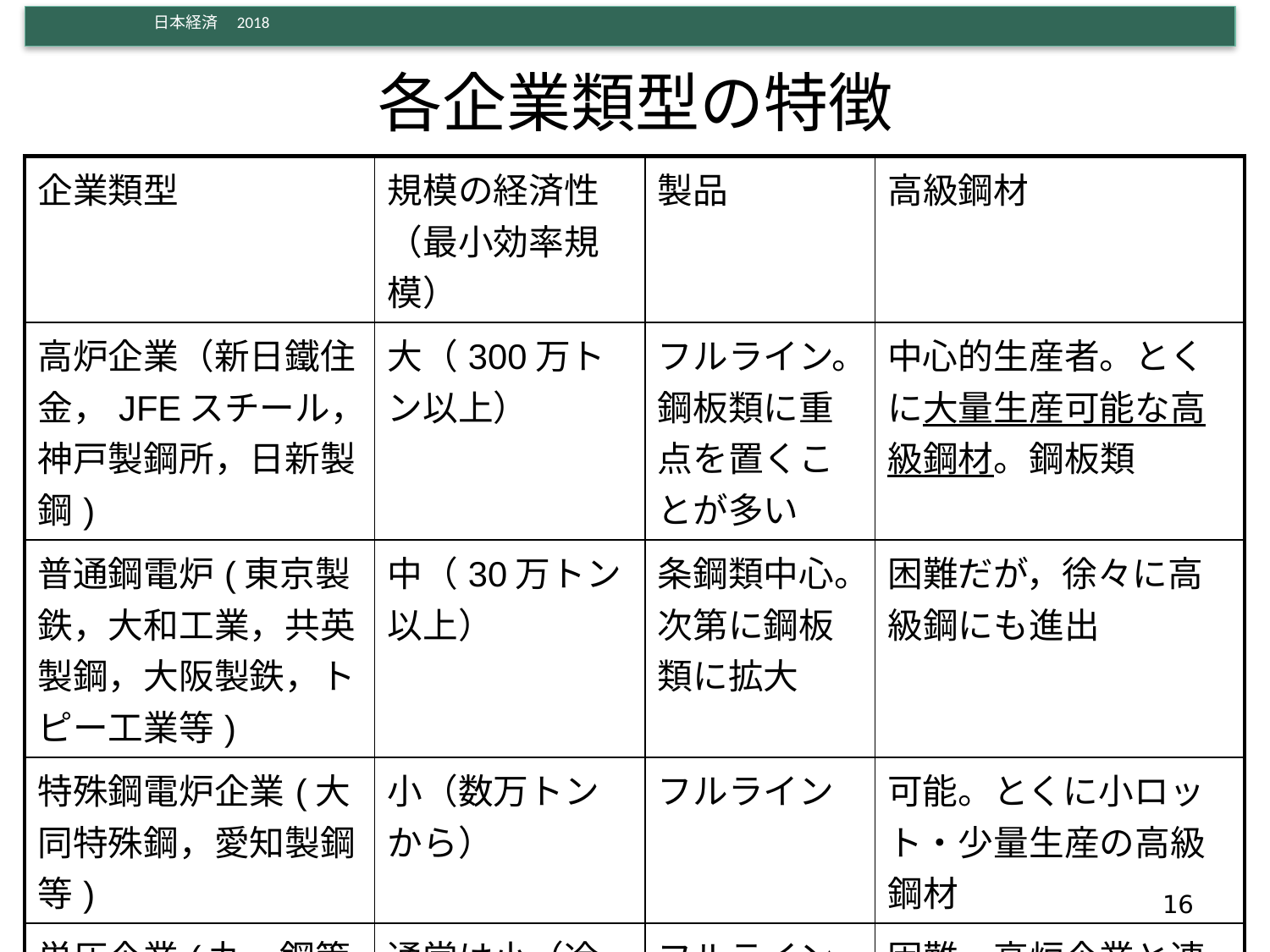

# 各企業類型の特徴
| 企業類型 | 規模の経済性（最小効率規模） | 製品 | 高級鋼材 |
| --- | --- | --- | --- |
| 高炉企業（新日鐵住金，JFEスチール，神戸製鋼所，日新製鋼) | 大（300万トン以上） | フルライン。鋼板類に重点を置くことが多い | 中心的生産者。とくに大量生産可能な高級鋼材。鋼板類 |
| 普通鋼電炉(東京製鉄，大和工業，共英製鋼，大阪製鉄，トピー工業等) | 中（30万トン以上） | 条鋼類中心。次第に鋼板類に拡大 | 困難だが，徐々に高級鋼にも進出 |
| 特殊鋼電炉企業(大同特殊鋼，愛知製鋼等) | 小（数万トンから） | フルライン | 可能。とくに小ロット・少量生産の高級鋼材 |
| 単圧企業(丸一鋼管，淀川製鋼等） | 通常は小（冷延：10万トン，めっき：5万トン） | フルライン | 困難。高炉企業と連携した鋼板単圧なら可能。 |
16